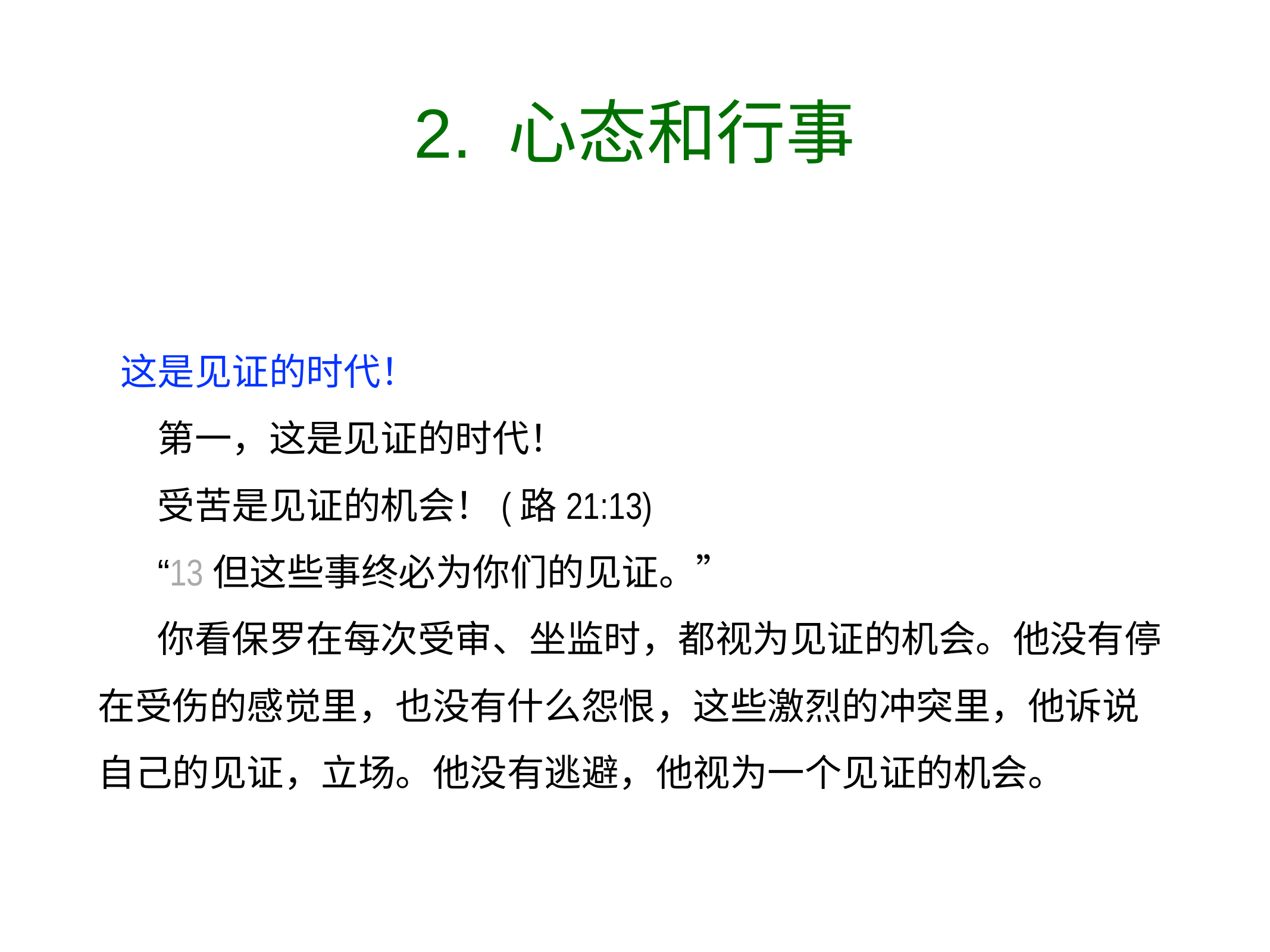

# 2. 心态和行事
这是见证的时代！
第一，这是见证的时代！
受苦是见证的机会！(路21:13)
“13但这些事终必为你们的见证。”
你看保罗在每次受审、坐监时，都视为见证的机会。他没有停在受伤的感觉里，也没有什么怨恨，这些激烈的冲突里，他诉说自己的见证，立场。他没有逃避，他视为一个见证的机会。